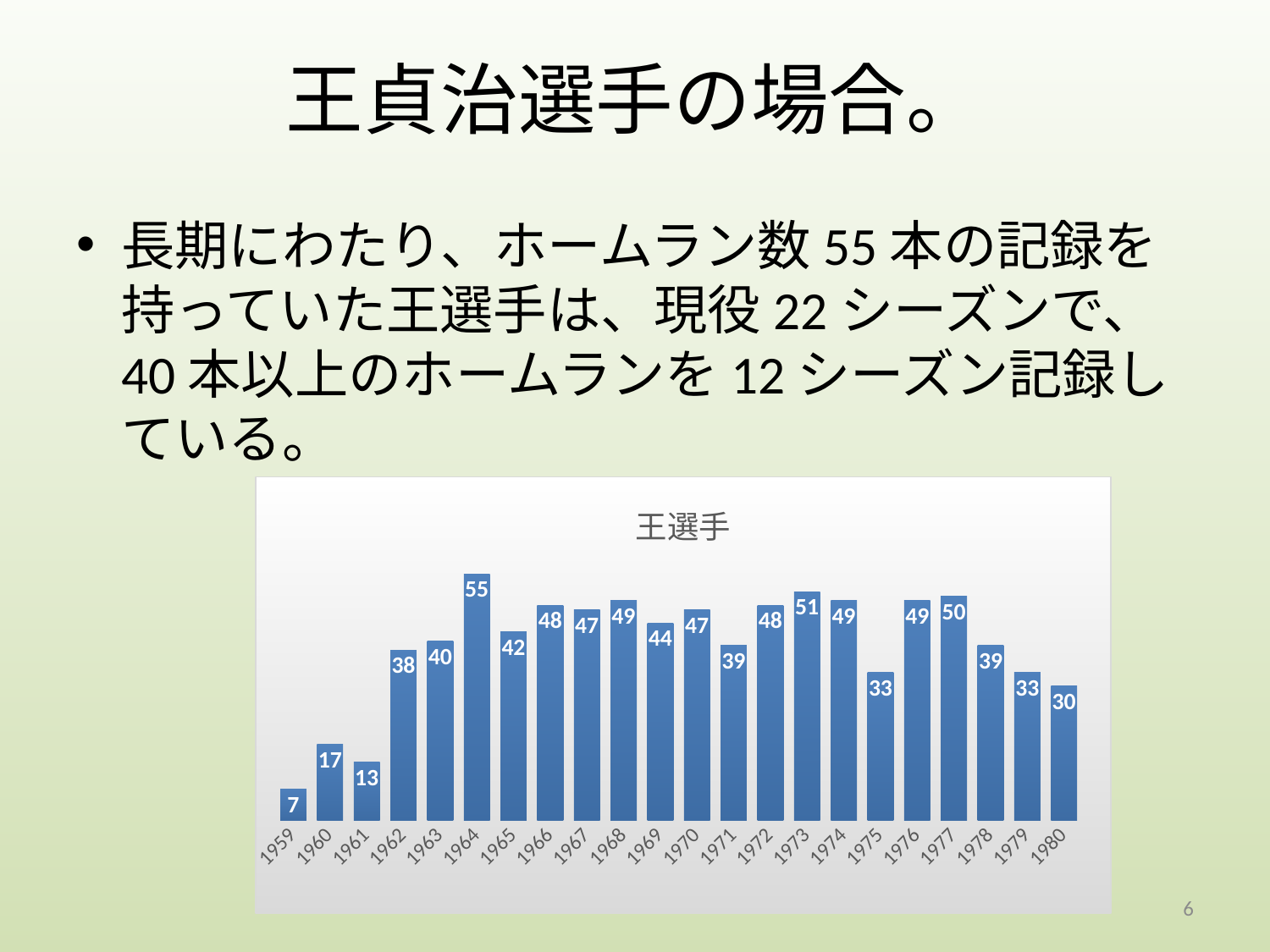

# 王貞治選手の場合。
長期にわたり、ホームラン数55本の記録を持っていた王選手は、現役22シーズンで、40本以上のホームランを12シーズン記録している。

### Chart:

| Category | 王選手 |
|---|---|
| 1959 | 7.0 |
| 1960 | 17.0 |
| 1961 | 13.0 |
| 1962 | 38.0 |
| 1963 | 40.0 |
| 1964 | 55.0 |
| 1965 | 42.0 |
| 1966 | 48.0 |
| 1967 | 47.0 |
| 1968 | 49.0 |
| 1969 | 44.0 |
| 1970 | 47.0 |
| 1971 | 39.0 |
| 1972 | 48.0 |
| 1973 | 51.0 |
| 1974 | 49.0 |
| 1975 | 33.0 |
| 1976 | 49.0 |
| 1977 | 50.0 |
| 1978 | 39.0 |
| 1979 | 33.0 |
| 1980 | 30.0 |
6